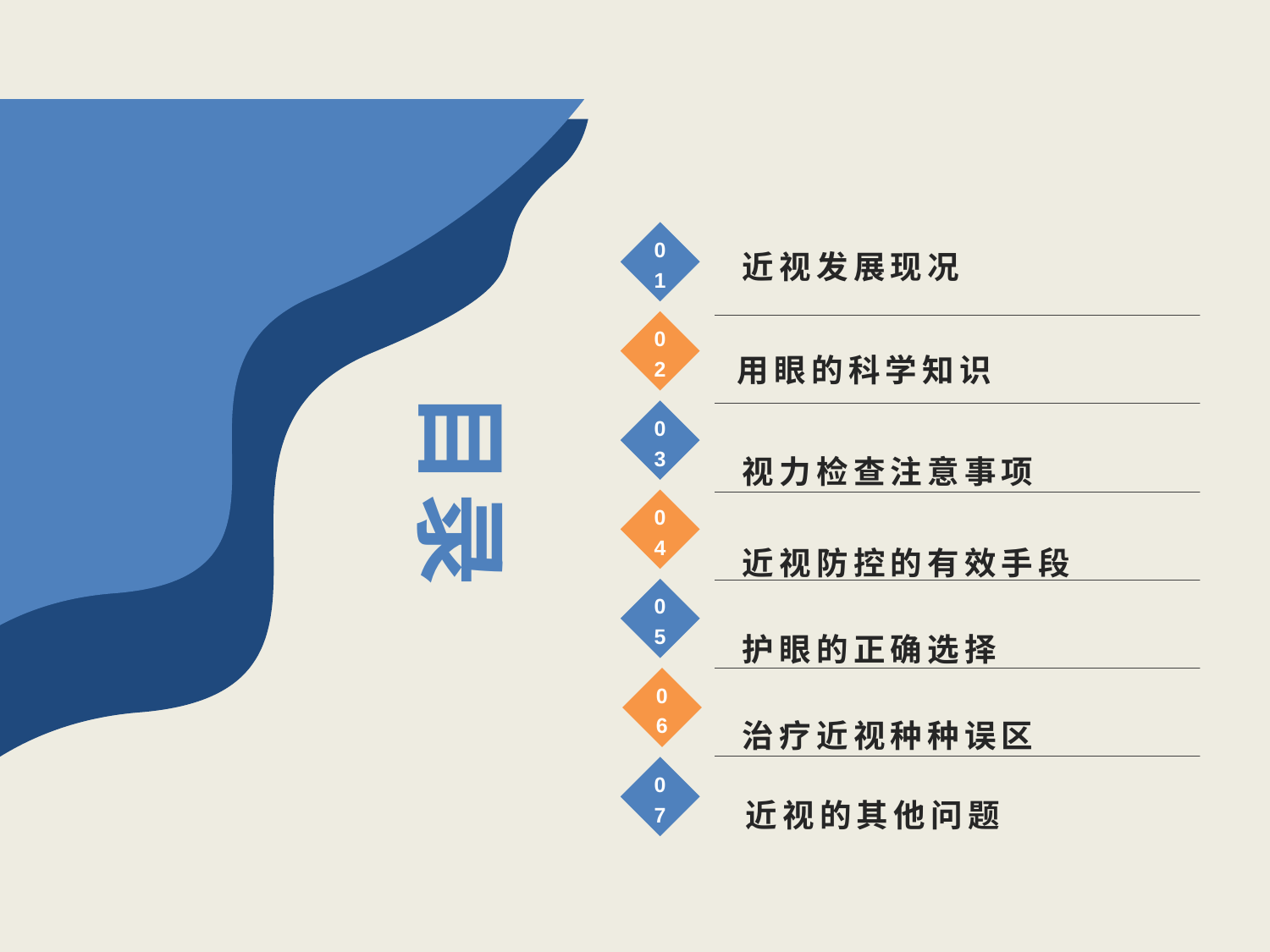

近视发展现况
01
02
用眼的科学知识
目录
03
视力检查注意事项
04
近视防控的有效手段
05
护眼的正确选择
06
治疗近视种种误区
07
近视的其他问题